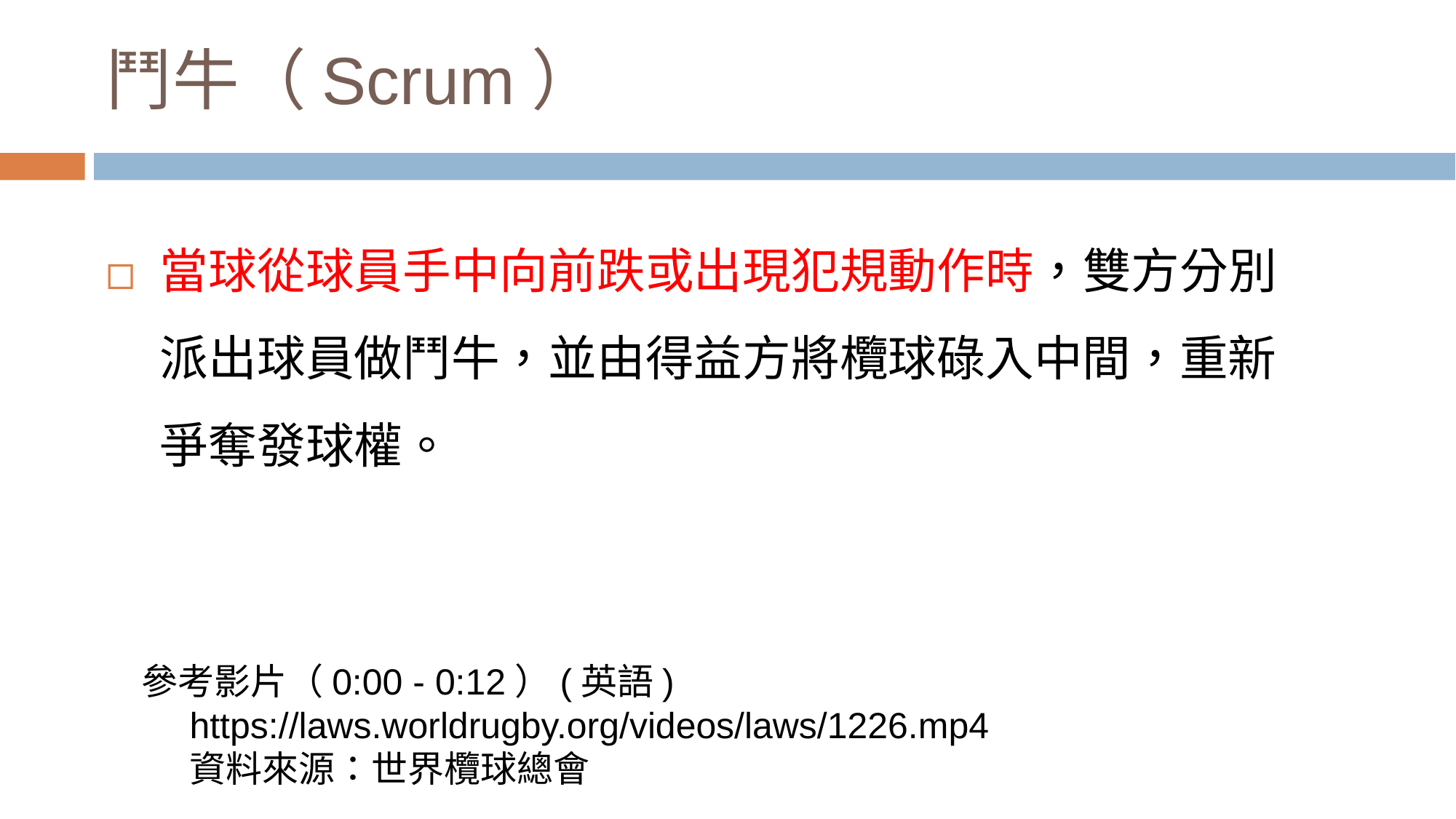

# 鬥牛（Scrum）
當球從球員手中向前跌或出現犯規動作時，雙方分別派出球員做鬥牛，並由得益方將欖球碌入中間，重新爭奪發球權。

     參考影片（0:00 - 0:12）(英語)
https://laws.worldrugby.org/videos/laws/1226.mp4
資料來源：世界欖球總會